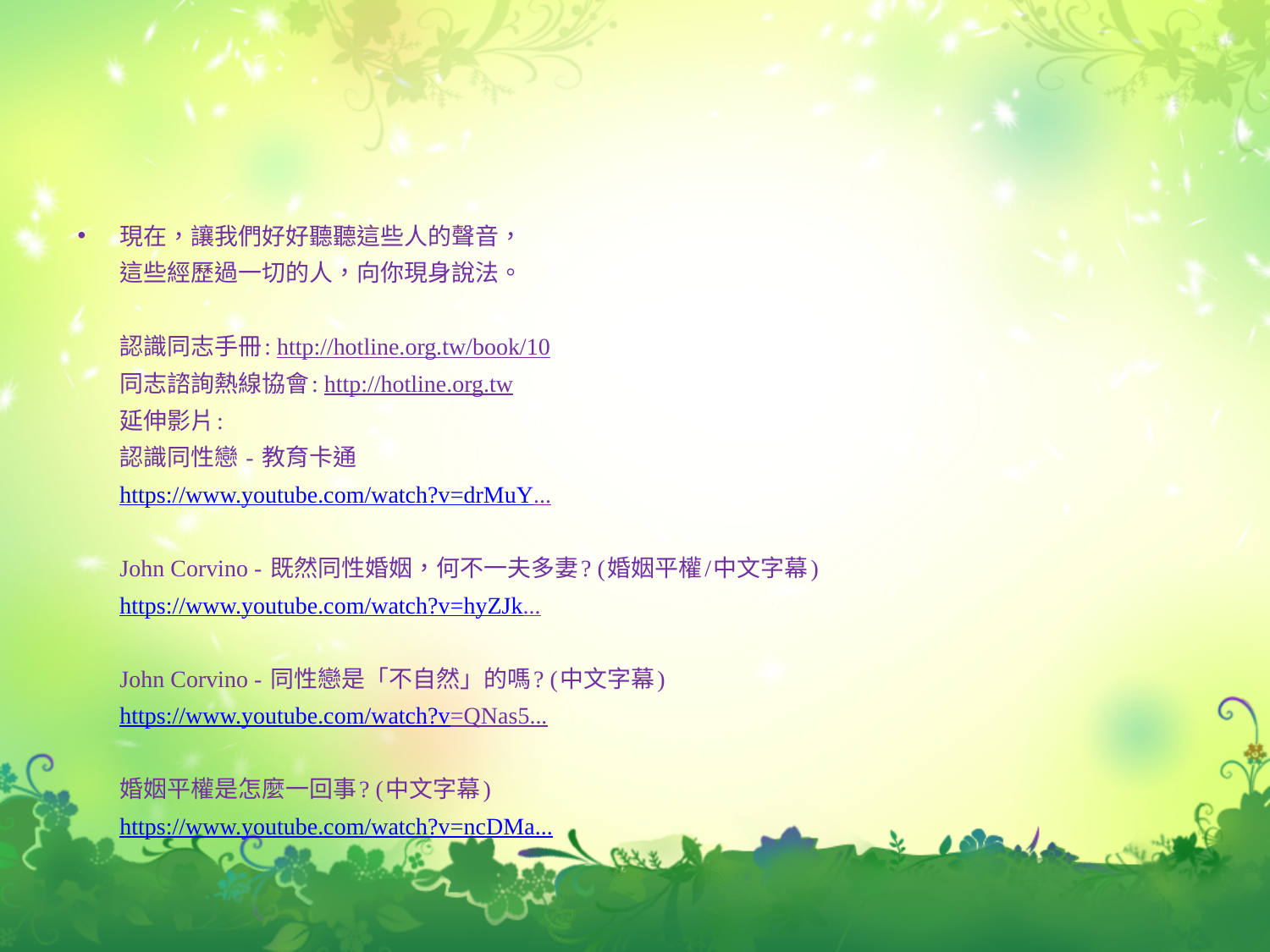

#
現在，讓我們好好聽聽這些人的聲音，
這些經歷過一切的人，向你現身說法。
認識同志手冊: http://hotline.org.tw/book/10
同志諮詢熱線協會: http://hotline.org.tw
延伸影片:
認識同性戀 - 教育卡通
https://www.youtube.com/watch?v=drMuY...
John Corvino - 既然同性婚姻，何不一夫多妻? (婚姻平權/中文字幕) 
https://www.youtube.com/watch?v=hyZJk...
John Corvino - 同性戀是「不自然」的嗎? (中文字幕) 
https://www.youtube.com/watch?v=QNas5...
婚姻平權是怎麼一回事? (中文字幕) 
https://www.youtube.com/watch?v=ncDMa...